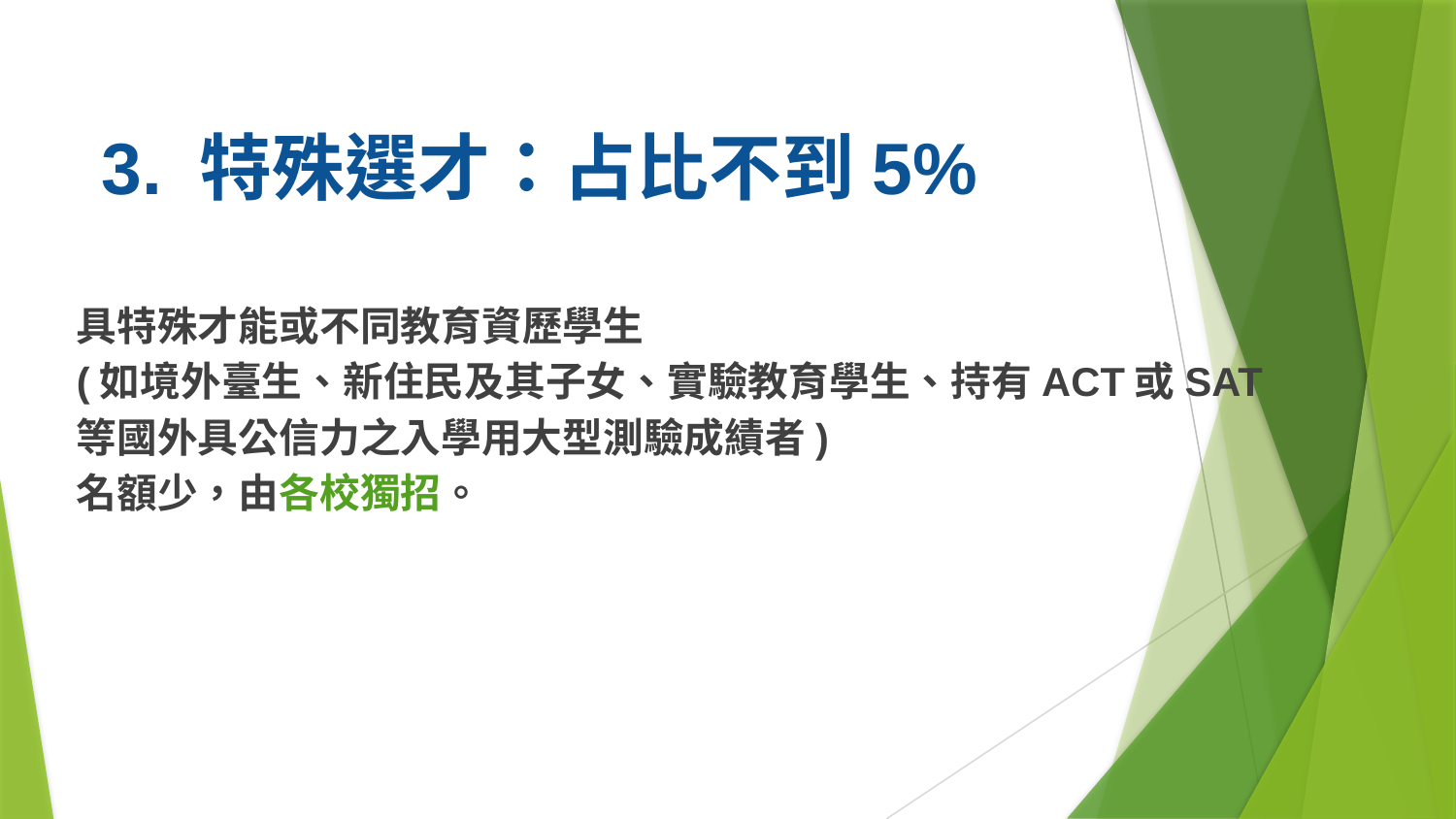

# 3. 特殊選才：占比不到5%

具特殊才能或不同教育資歷學生
(如境外臺生、新住民及其子女、實驗教育學生、持有ACT或SAT 等國外具公信力之入學用大型測驗成績者)
名額少，由各校獨招。